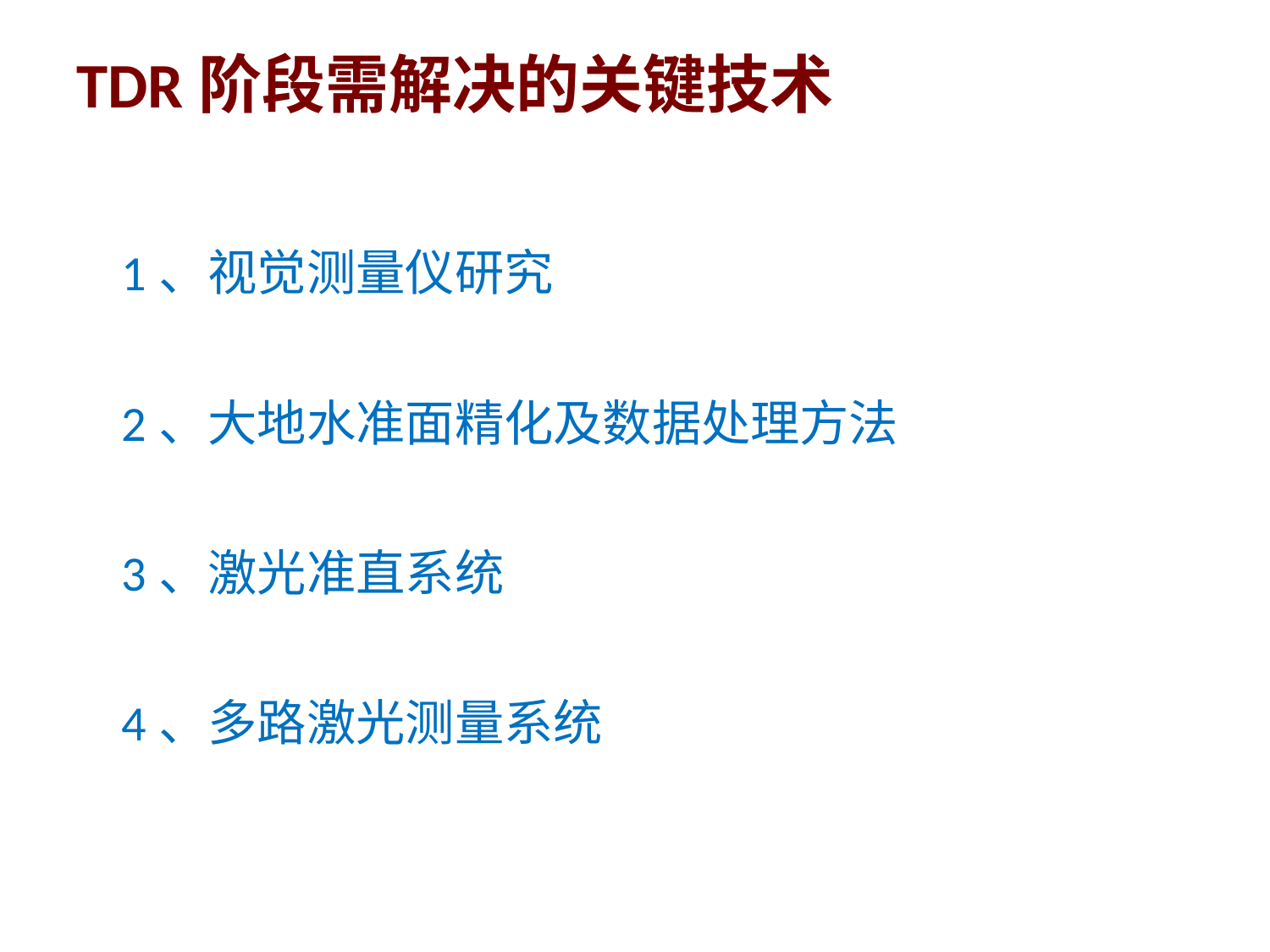

# TDR阶段需解决的关键技术

1、视觉测量仪研究

2、大地水准面精化及数据处理方法

3、激光准直系统

4、多路激光测量系统